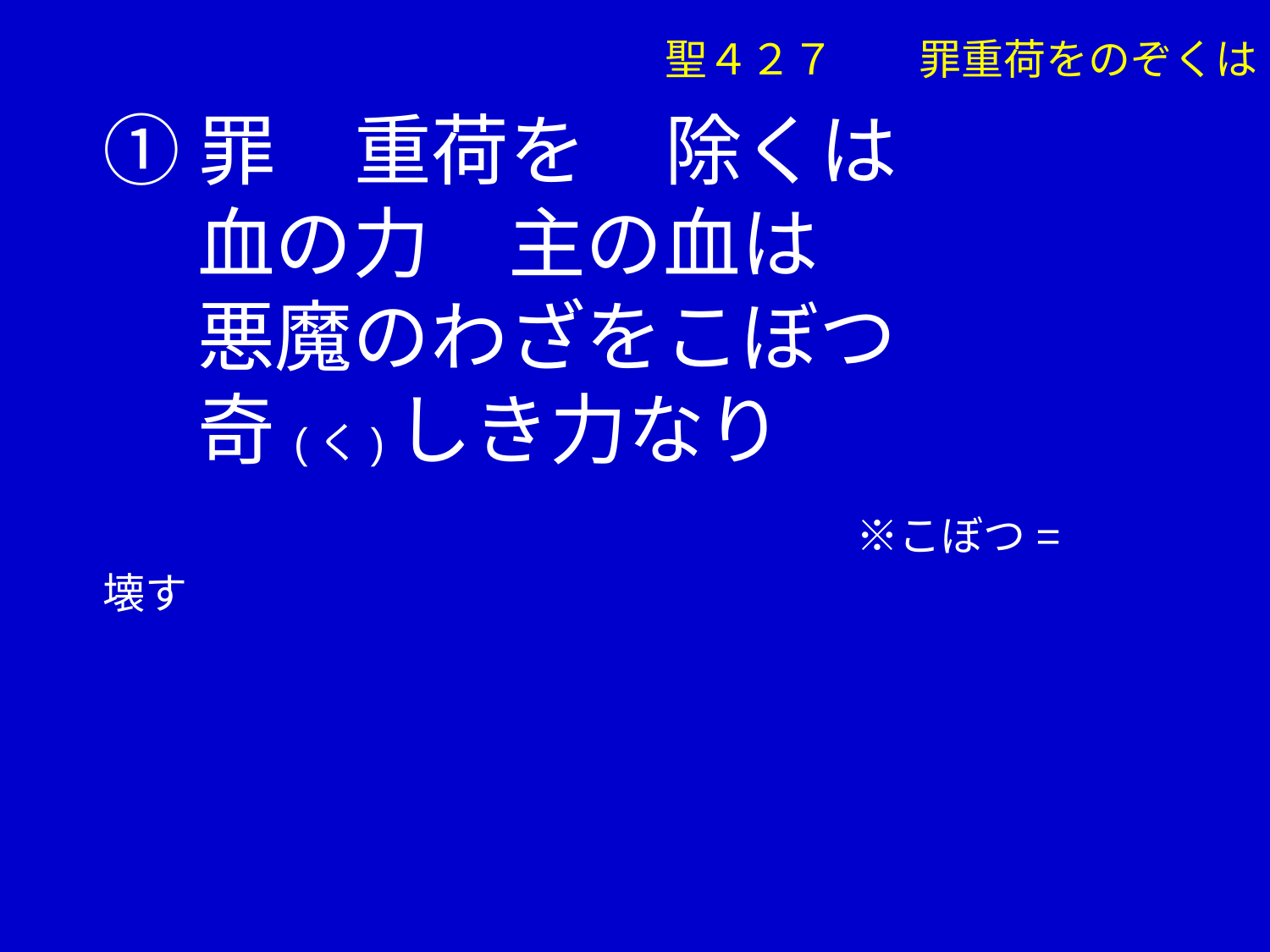

①罪　重荷を　除くは
　 血の力　主の血は
　 悪魔のわざをこぼつ
　 奇(く)しき力なり
                    　　　　　※こぼつ=壊す

聖４２７　　罪重荷をのぞくは